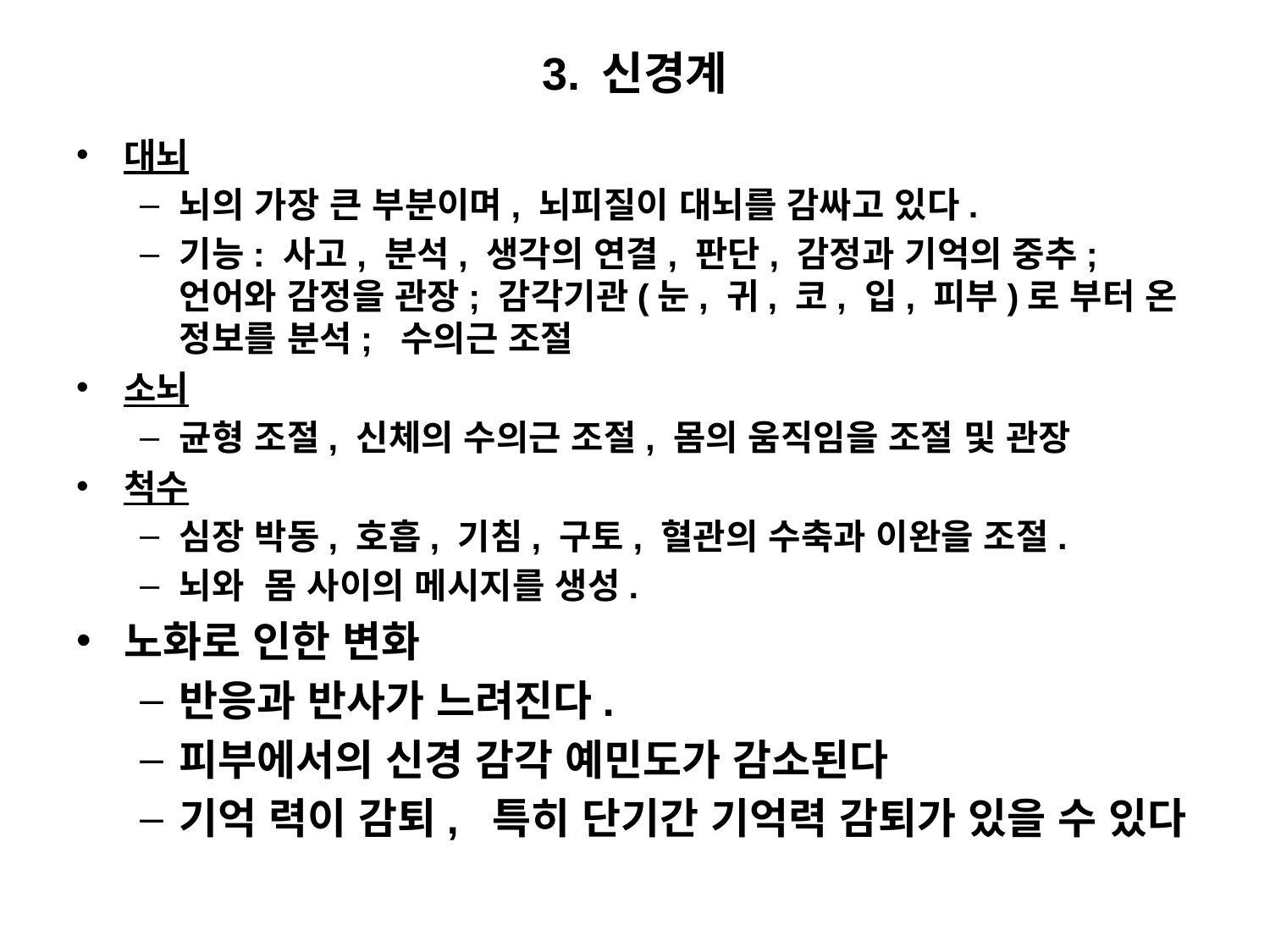

# 3. 신경계
대뇌
뇌의 가장 큰 부분이며, 뇌피질이 대뇌를 감싸고 있다.
기능: 사고, 분석, 생각의 연결, 판단, 감정과 기억의 중추; 언어와 감정을 관장; 감각기관(눈, 귀, 코, 입, 피부)로 부터 온 정보를 분석;  수의근 조절
소뇌
균형 조절, 신체의 수의근 조절, 몸의 움직임을 조절 및 관장
척수
심장 박동, 호흡, 기침, 구토, 혈관의 수축과 이완을 조절.
뇌와  몸 사이의 메시지를 생성.
노화로 인한 변화
반응과 반사가 느려진다.
피부에서의 신경 감각 예민도가 감소된다
기억 력이 감퇴,  특히 단기간 기억력 감퇴가 있을 수 있다